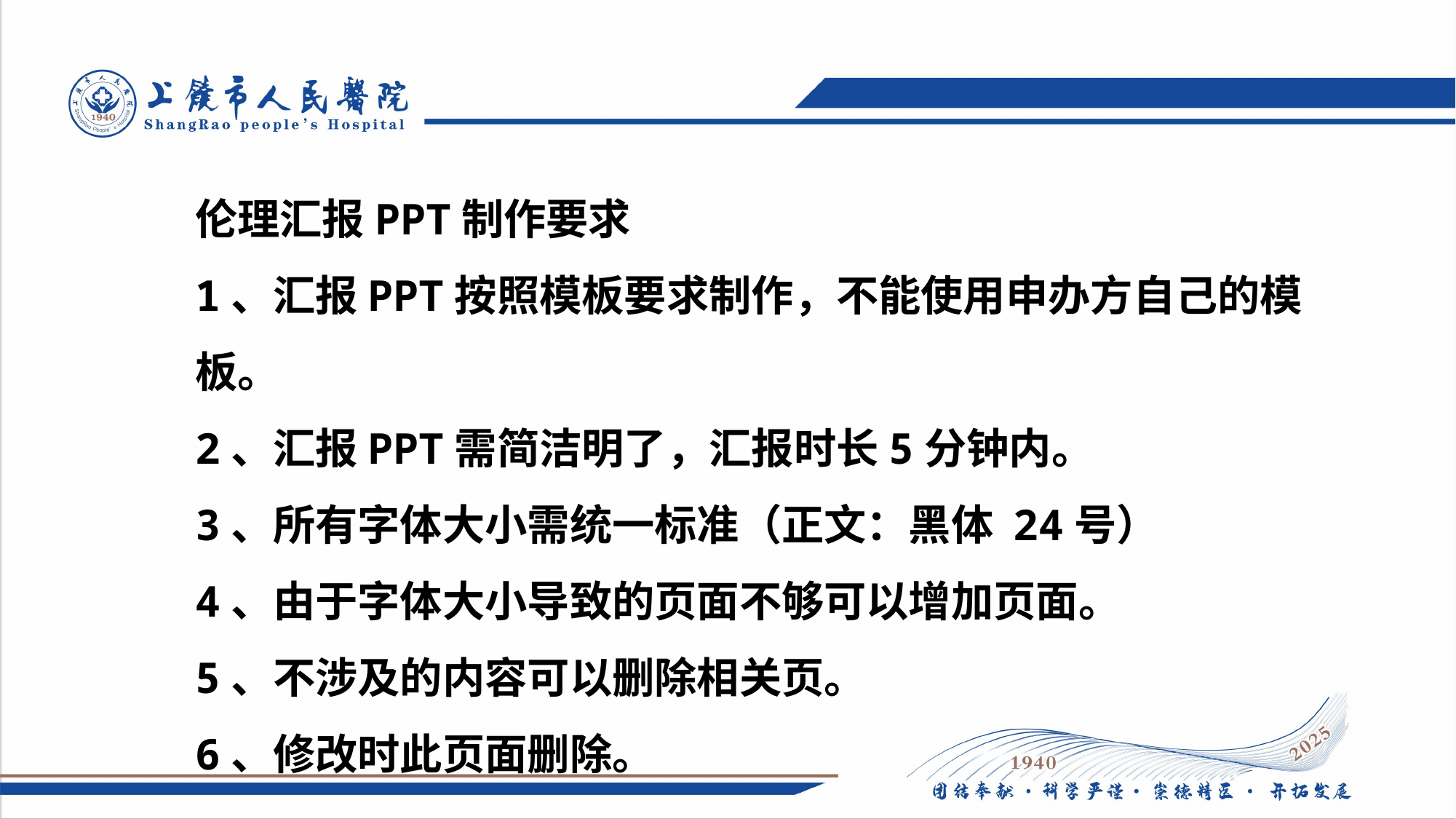

伦理汇报PPT制作要求
1、汇报PPT按照模板要求制作，不能使用申办方自己的模板。
2、汇报PPT需简洁明了，汇报时长5分钟内。
3、所有字体大小需统一标准（正文：黑体 24号）
4、由于字体大小导致的页面不够可以增加页面。
5、不涉及的内容可以删除相关页。
6、修改时此页面删除。